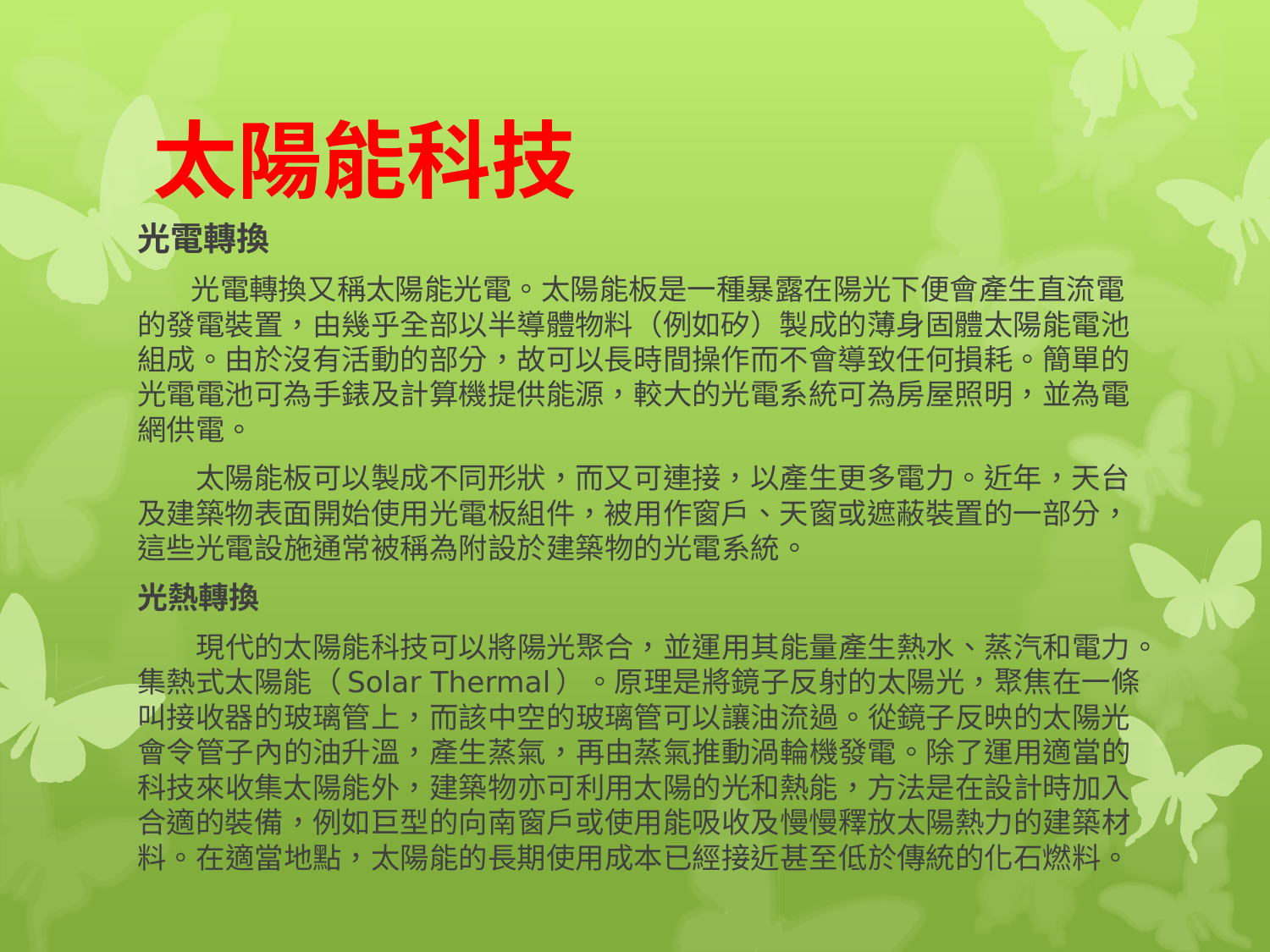

# 太陽能科技
光電轉換
　　光電轉換又稱太陽能光電。太陽能板是一種暴露在陽光下便會產生直流電的發電裝置，由幾乎全部以半導體物料（例如矽）製成的薄身固體太陽能電池組成。由於沒有活動的部分，故可以長時間操作而不會導致任何損耗。簡單的光電電池可為手錶及計算機提供能源，較大的光電系統可為房屋照明，並為電網供電。
　　太陽能板可以製成不同形狀，而又可連接，以產生更多電力。近年，天台及建築物表面開始使用光電板組件，被用作窗戶、天窗或遮蔽裝置的一部分，這些光電設施通常被稱為附設於建築物的光電系統。
光熱轉換
　　現代的太陽能科技可以將陽光聚合，並運用其能量產生熱水、蒸汽和電力。集熱式太陽能（Solar Thermal）。原理是將鏡子反射的太陽光，聚焦在一條叫接收器的玻璃管上，而該中空的玻璃管可以讓油流過。從鏡子反映的太陽光會令管子內的油升溫，產生蒸氣，再由蒸氣推動渦輪機發電。除了運用適當的科技來收集太陽能外，建築物亦可利用太陽的光和熱能，方法是在設計時加入合適的裝備，例如巨型的向南窗戶或使用能吸收及慢慢釋放太陽熱力的建築材料。在適當地點，太陽能的長期使用成本已經接近甚至低於傳統的化石燃料。